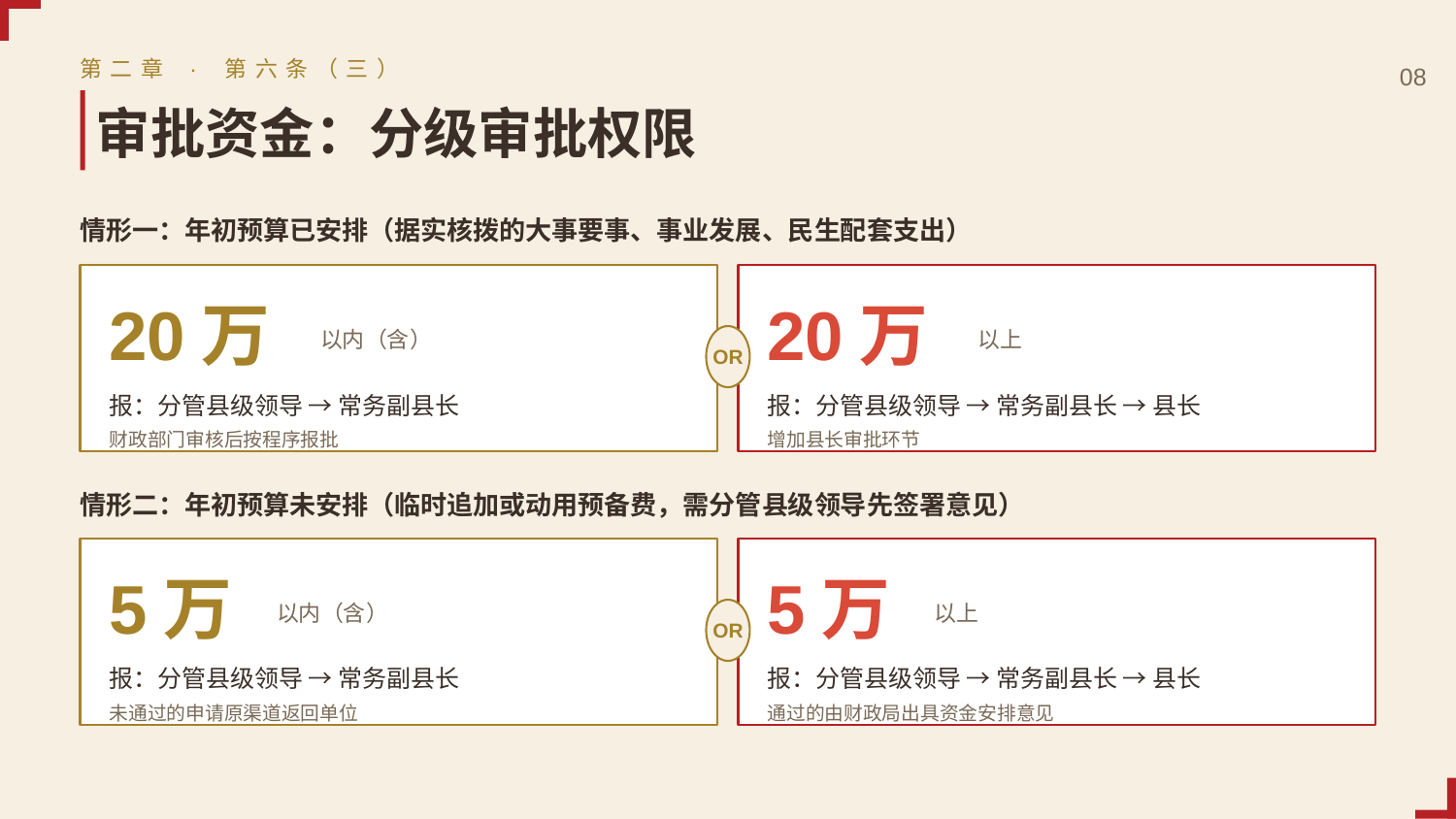

第二章 · 第六条（三）
08
审批资金：分级审批权限

情形一：年初预算已安排（据实核拨的大事要事、事业发展、民生配套支出）

20万
20万
以内（含）
以上

OR
报：分管县级领导 → 常务副县长
报：分管县级领导 → 常务副县长 → 县长
财政部门审核后按程序报批
增加县长审批环节
情形二：年初预算未安排（临时追加或动用预备费，需分管县级领导先签署意见）

5万
5万
以内（含）
以上

OR
报：分管县级领导 → 常务副县长
报：分管县级领导 → 常务副县长 → 县长
未通过的申请原渠道返回单位
通过的由财政局出具资金安排意见